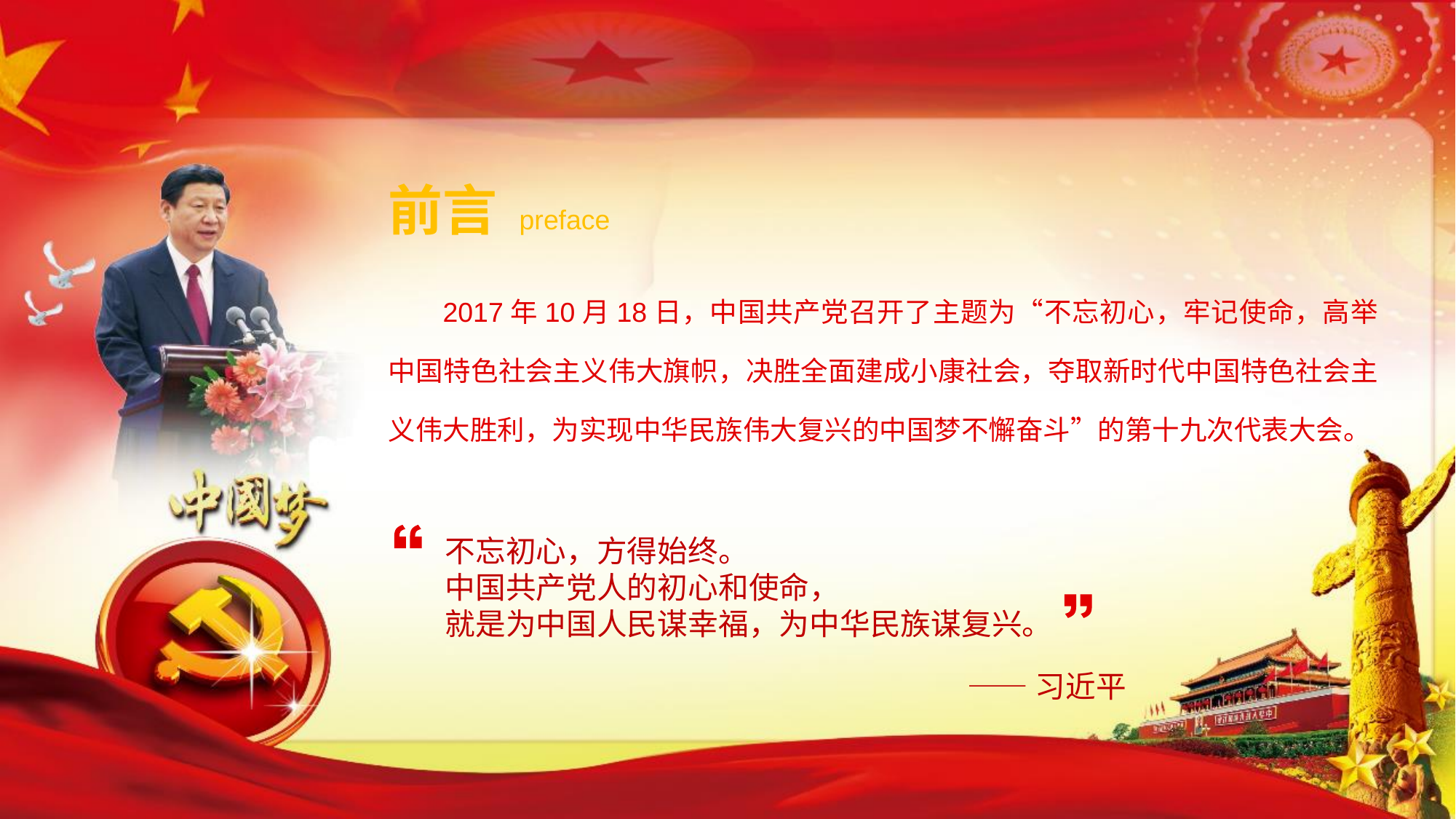

前言
preface
2017年10月18日，中国共产党召开了主题为“不忘初心，牢记使命，高举中国特色社会主义伟大旗帜，决胜全面建成小康社会，夺取新时代中国特色社会主义伟大胜利，为实现中华民族伟大复兴的中国梦不懈奋斗”的第十九次代表大会。

不忘初心，方得始终。
中国共产党人的初心和使命，
就是为中国人民谋幸福，为中华民族谋复兴。

——习近平